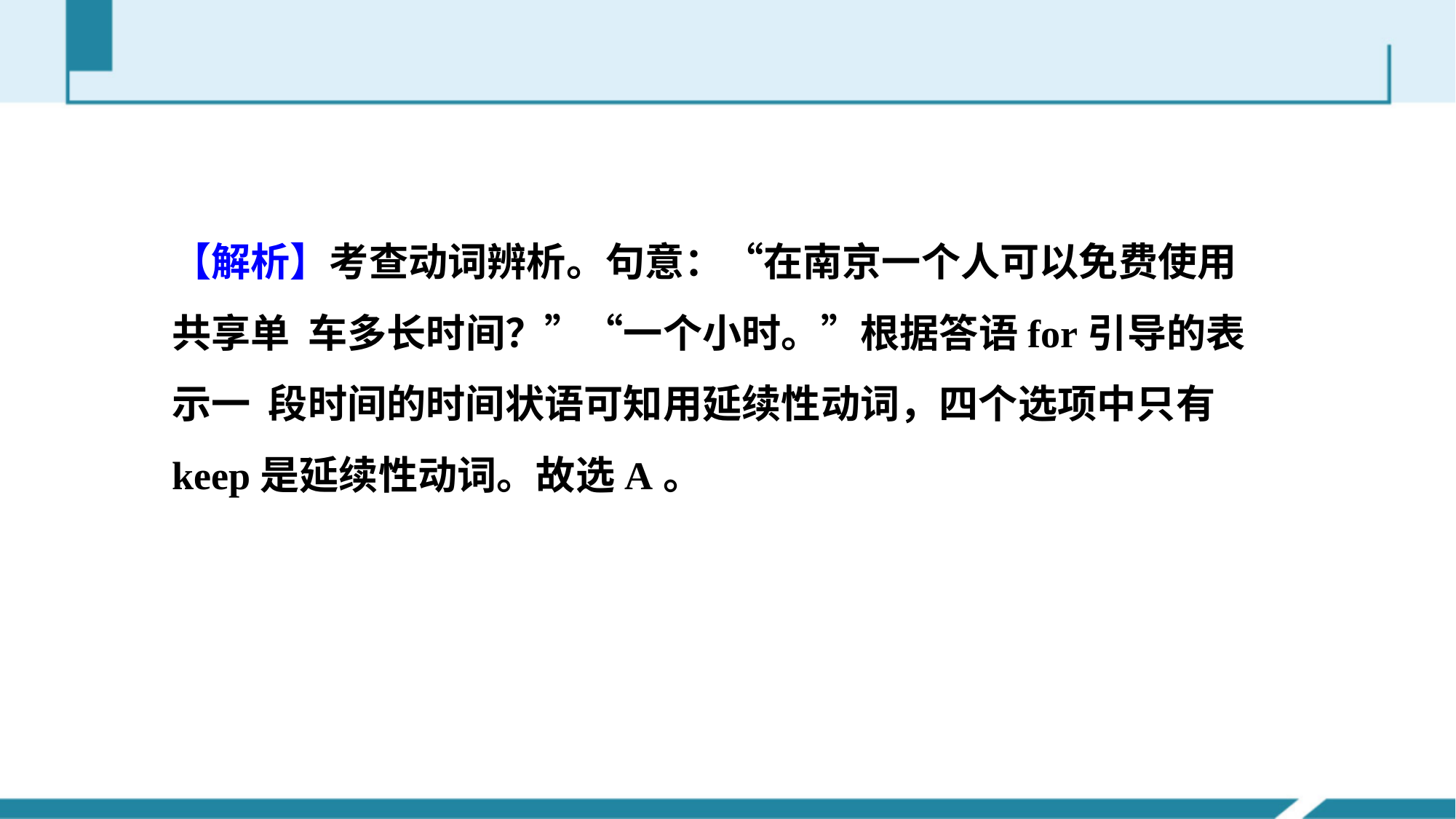

【解析】考查动词辨析。句意：“在南京一个人可以免费使用共享单  车多长时间？”“一个小时。”根据答语for引导的表示一  段时间的时间状语可知用延续性动词，四个选项中只有keep是延续性动词。故选A。